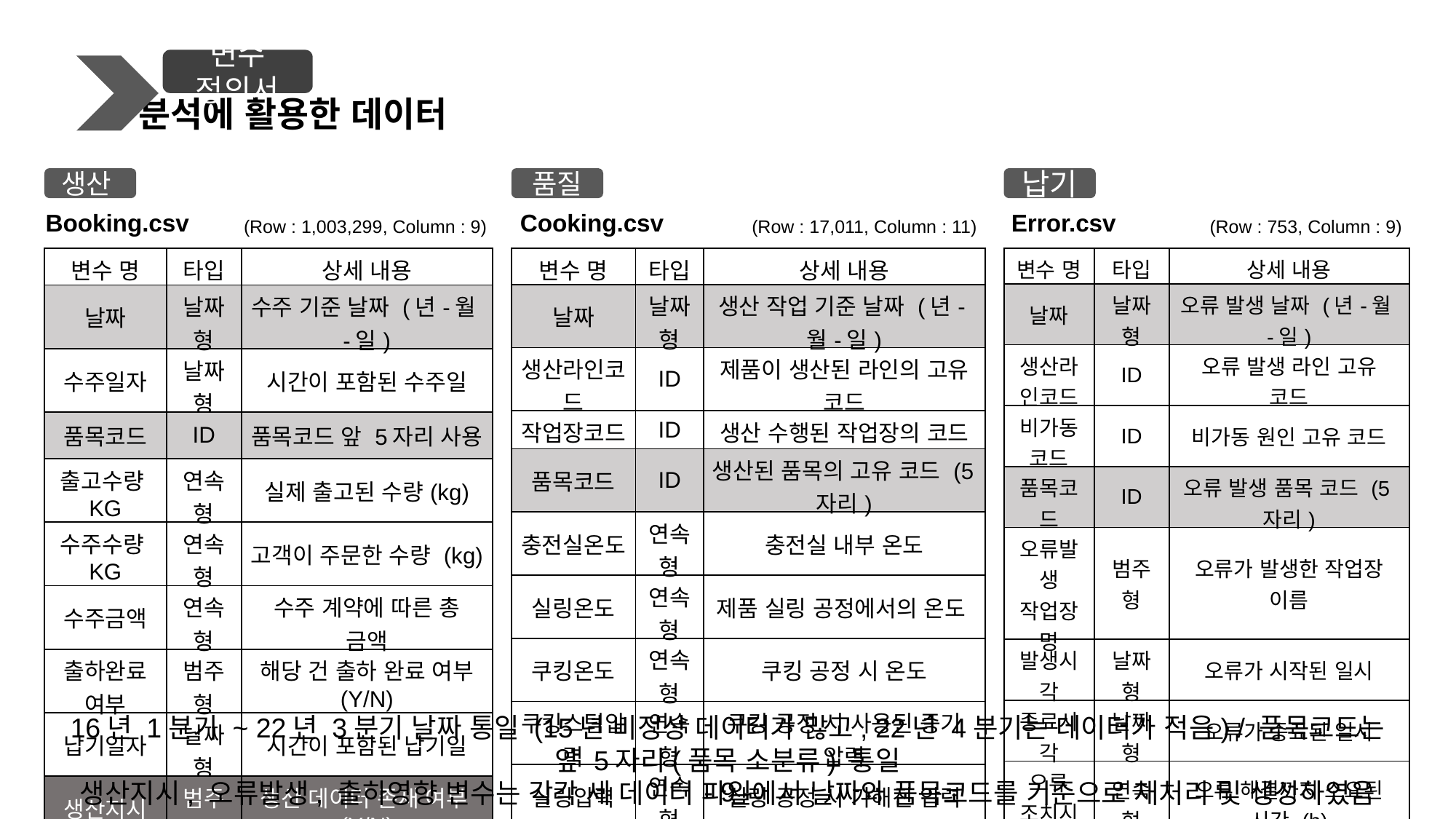

분석에 활용한 데이터

변수 정의서
생산
품질
납기
Booking.csv
Cooking.csv
Error.csv
(Row : 1,003,299, Column : 9)
(Row : 17,011, Column : 11)
(Row : 753, Column : 9)
| 변수 명 | 타입 | 상세 내용 |
| --- | --- | --- |
| 날짜 | 날짜형 | 수주 기준 날짜 (년-월-일) |
| 수주일자 | 날짜형 | 시간이 포함된 수주일 |
| 품목코드 | ID | 품목코드 앞 5자리 사용 |
| 출고수량KG | 연속형 | 실제 출고된 수량(kg) |
| 수주수량KG | 연속형 | 고객이 주문한 수량 (kg) |
| 수주금액 | 연속형 | 수주 계약에 따른 총 금액 |
| 출하완료여부 | 범주형 | 해당 건 출하 완료 여부 (Y/N) |
| 납기일자 | 날짜형 | 시간이 포함된 납기일 |
| 생산지시 | 범주형 | 생산 데이터 존재 여부(Y/N) |
| 변수 명 | 타입 | 상세 내용 |
| --- | --- | --- |
| 날짜 | 날짜형 | 생산 작업 기준 날짜 (년-월-일) |
| 생산라인코드 | ID | 제품이 생산된 라인의 고유 코드 |
| 작업장코드 | ID | 생산 수행된 작업장의 코드 |
| 품목코드 | ID | 생산된 품목의 고유 코드 (5자리) |
| 충전실온도 | 연속형 | 충전실 내부 온도 |
| 실링온도 | 연속형 | 제품 실링 공정에서의 온도 |
| 쿠킹온도 | 연속형 | 쿠킹 공정 시 온도 |
| 쿠킹스팀압력 | 연속형 | 쿠킹 공정 시 사용된 증기 압력 |
| 실링압력 | 연속형 | 실링 공정 시 가해진 압력 |
| 생산시간 | 연속형 | 생산 완료까지 소요된 총 시간 (h) |
| 오류발생 | 범주형 | 오류 데이터 존재 여부 (Y/N) |
| 변수 명 | 타입 | 상세 내용 |
| --- | --- | --- |
| 날짜 | 날짜형 | 오류 발생 날짜 (년-월-일) |
| 생산라인코드 | ID | 오류 발생 라인 고유 코드 |
| 비가동 코드 | ID | 비가동 원인 고유 코드 |
| 품목코드 | ID | 오류 발생 품목 코드 (5자리) |
| 오류발생 작업장명 | 범주형 | 오류가 발생한 작업장 이름 |
| 발생시각 | 날짜형 | 오류가 시작된 일시 |
| 종료시각 | 날짜형 | 오류가 종료된 일시 |
| 오류 조치시간 | 연속형 | 오류 해결까지 소요된 시간 (h) |
| 출하영향 | 범주형 | 수주 데이터 존재 여부 (Y/N) |
16년 1분기 ~ 22년 3분기 날짜 통일 (15년 비정상 데이터가 많고, 22년 4분기는 데이터가 적음) / 품목코드는 앞 5자리(품목 소분류) 통일
생산지시, 오류발생, 출하영향 변수는 각각 세 데이터 파일에서 날짜와 품목코드를 기준으로 재처리 및 생성하였음
- 9 -